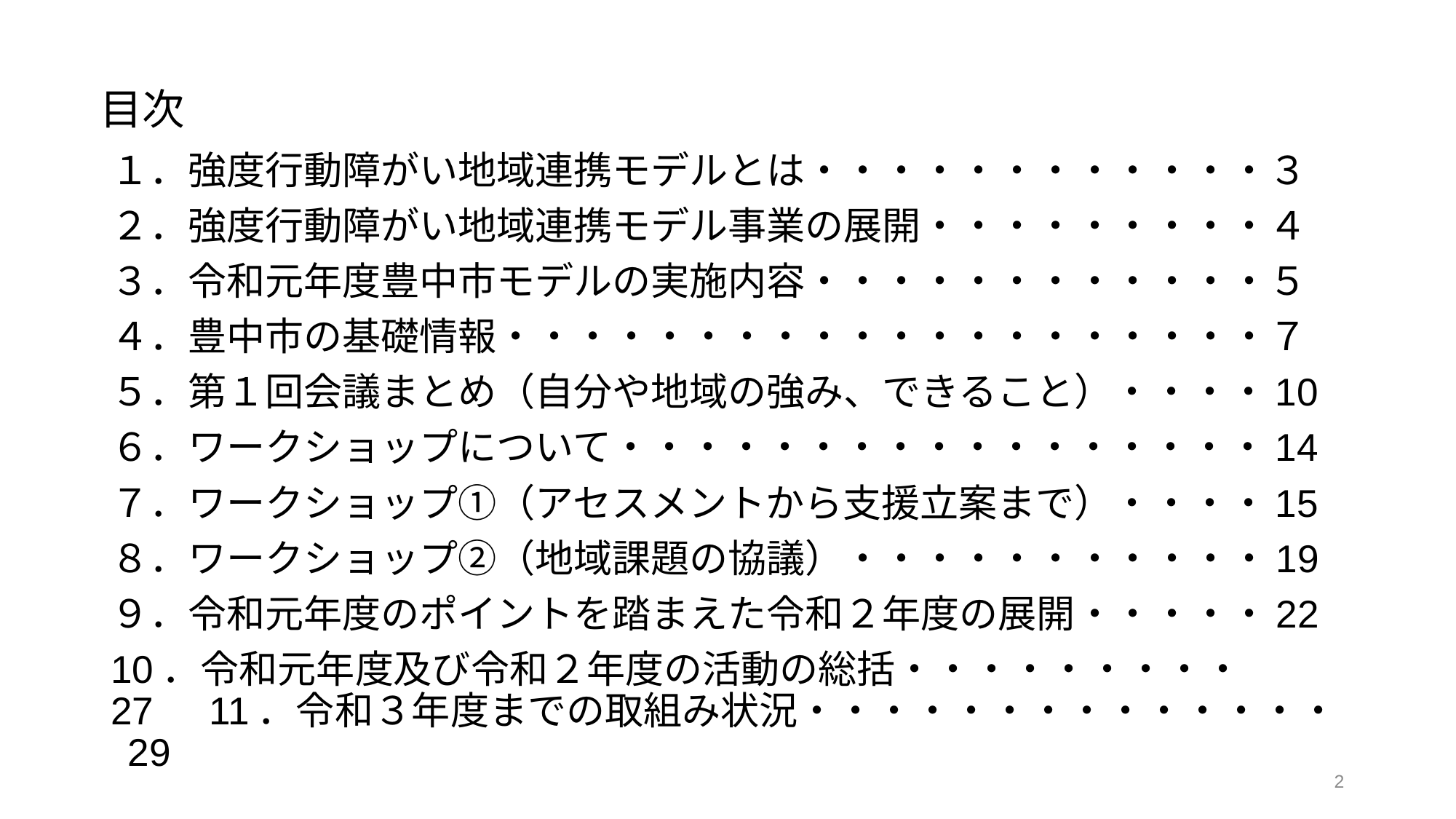

# 目次
１．強度行動障がい地域連携モデルとは・・・・・・・・・・・・３
２．強度行動障がい地域連携モデル事業の展開・・・・・・・・・４
３．令和元年度豊中市モデルの実施内容・・・・・・・・・・・・５
４．豊中市の基礎情報・・・・・・・・・・・・・・・・・・・・７
５．第１回会議まとめ（自分や地域の強み、できること）・・・・10
６．ワークショップについて・・・・・・・・・・・・・・・・・14
７．ワークショップ①（アセスメントから支援立案まで）・・・・15
８．ワークショップ②（地域課題の協議）・・・・・・・・・・・19
９．令和元年度のポイントを踏まえた令和２年度の展開・・・・・22
10．令和元年度及び令和２年度の活動の総括・・・・・・・・・  27　11．令和３年度までの取組み状況・・・・・・・・・・・・・・  29
2